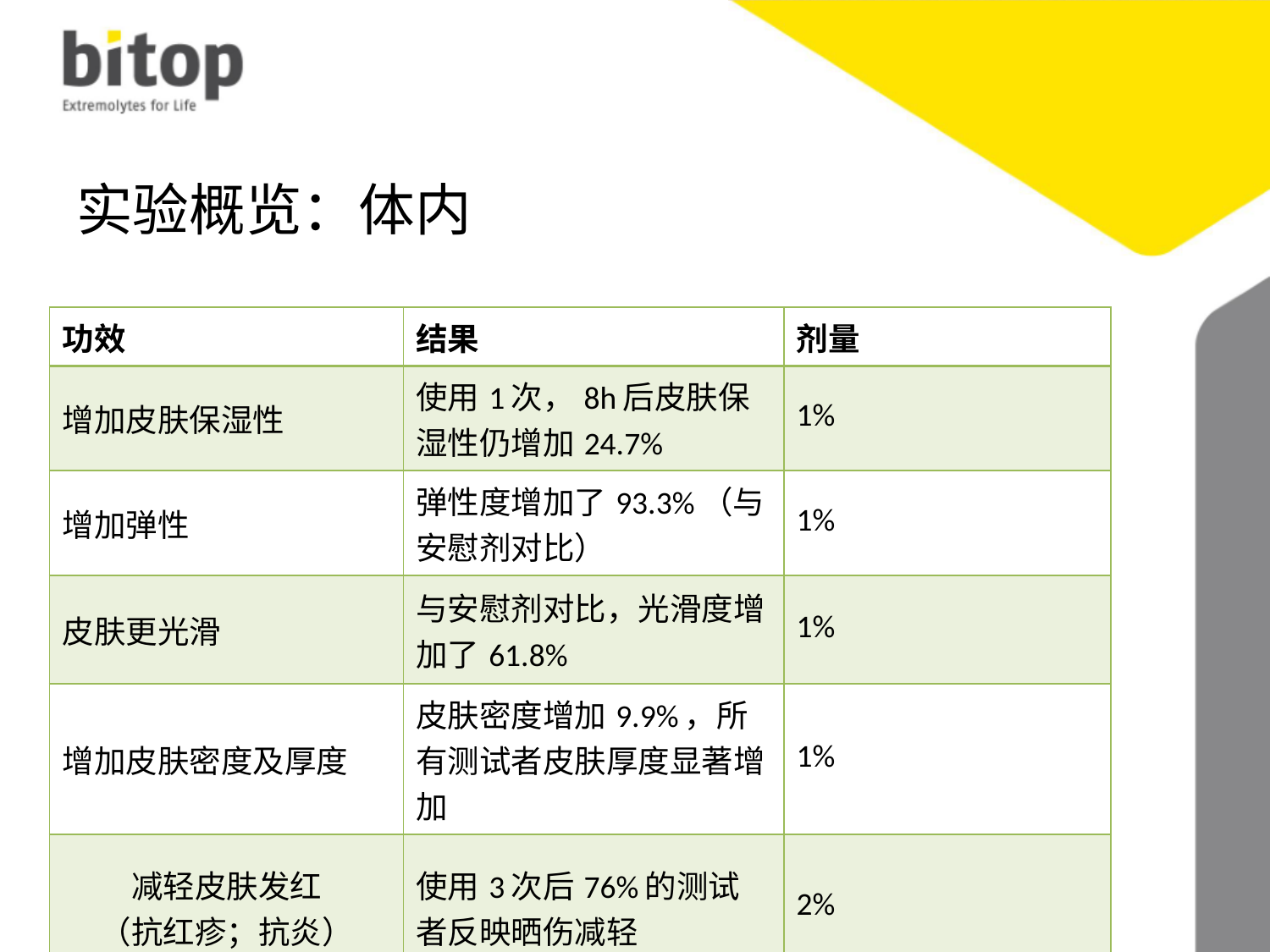

# 实验概览：体内
| 功效 | 结果 | 剂量 |
| --- | --- | --- |
| 增加皮肤保湿性 | 使用1次，8h后皮肤保湿性仍增加24.7% | 1% |
| 增加弹性 | 弹性度增加了93.3%（与安慰剂对比） | 1% |
| 皮肤更光滑 | 与安慰剂对比，光滑度增加了61.8% | 1% |
| 增加皮肤密度及厚度 | 皮肤密度增加9.9%，所有测试者皮肤厚度显著增加 | 1% |
| 减轻皮肤发红 （抗红疹；抗炎） | 使用3次后76%的测试者反映晒伤减轻 | 2% |